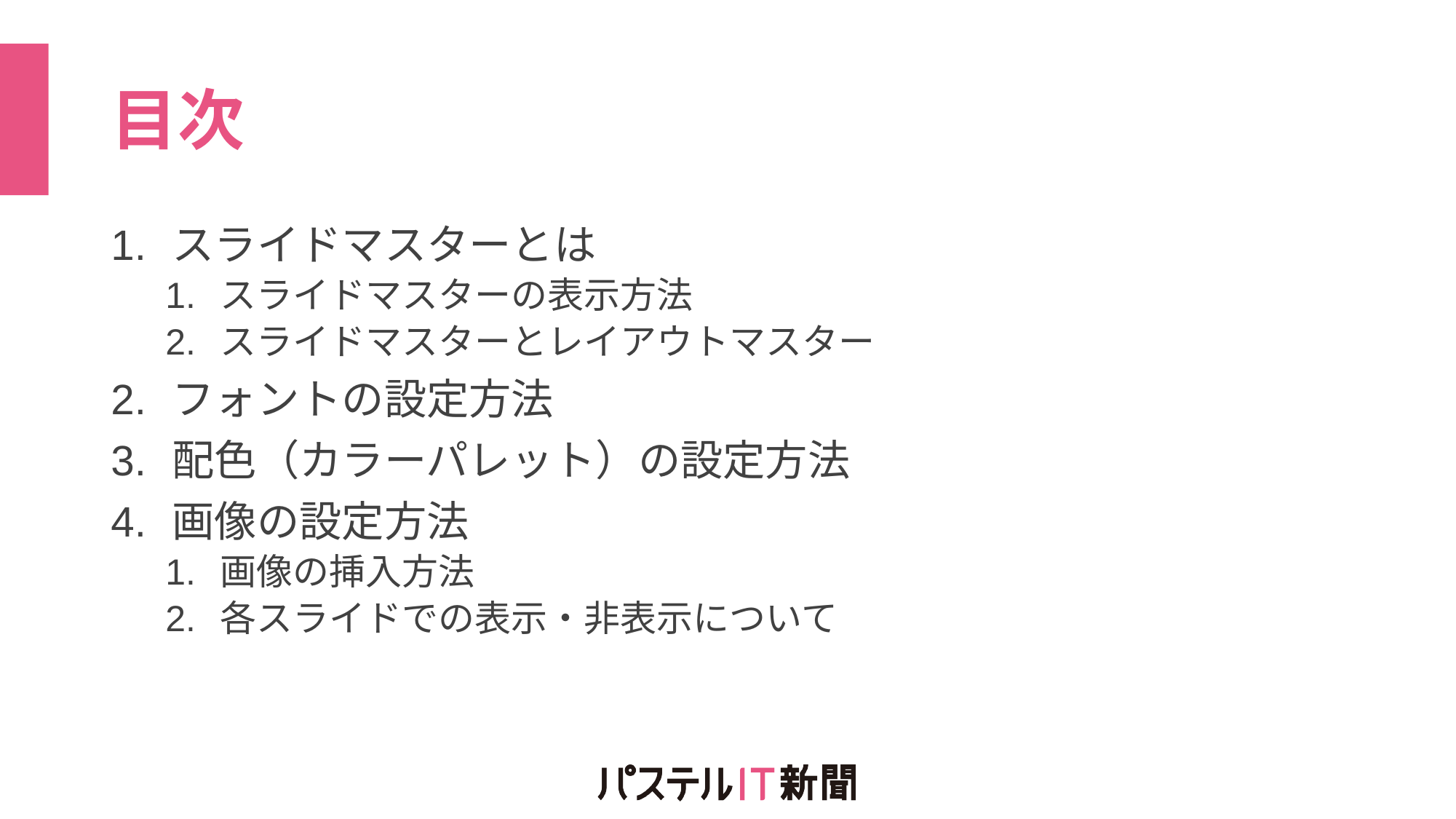

# 目次
スライドマスターとは
スライドマスターの表示方法
スライドマスターとレイアウトマスター
フォントの設定方法
配色（カラーパレット）の設定方法
画像の設定方法
画像の挿入方法
各スライドでの表示・非表示について